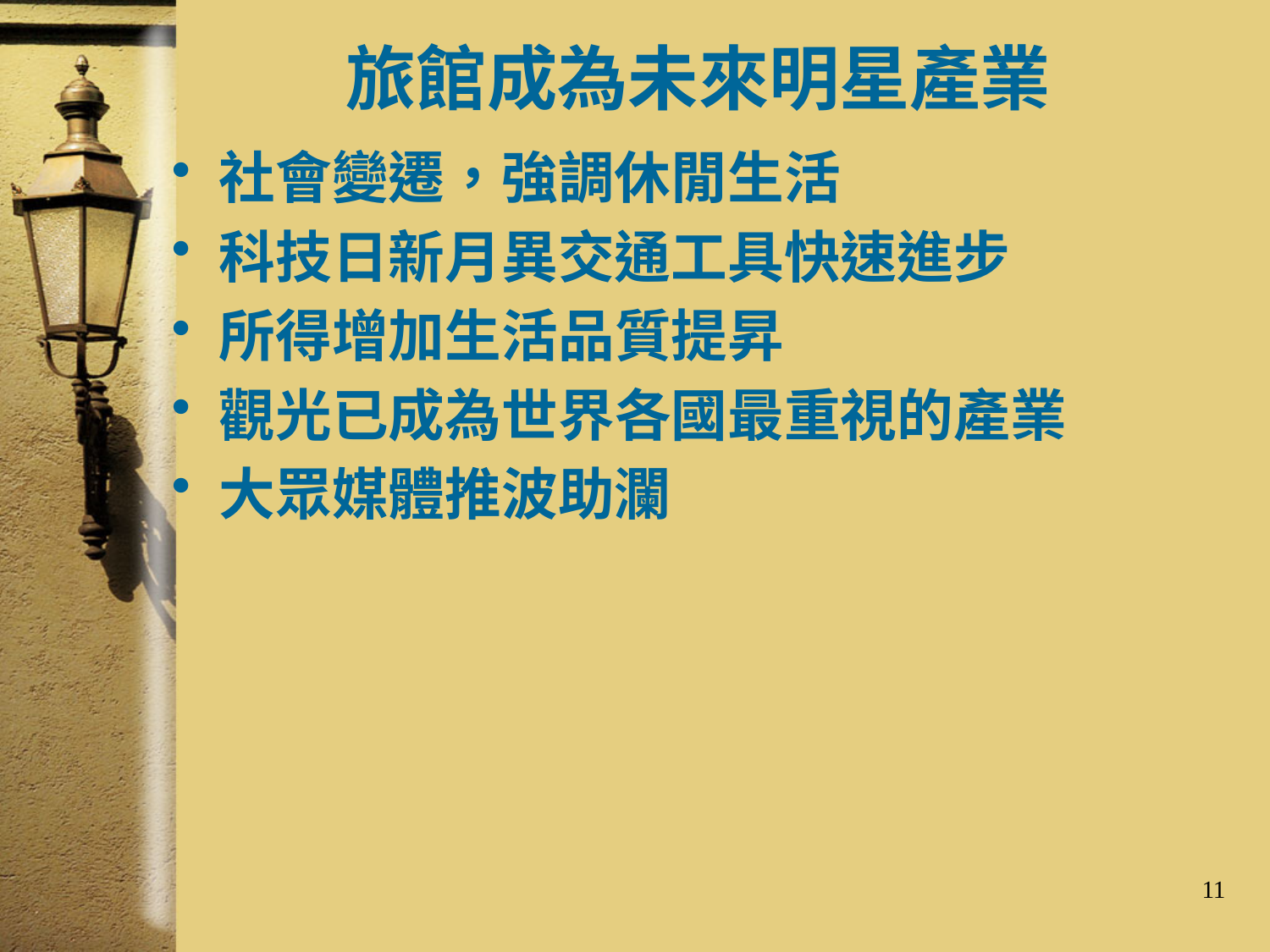

# 旅館成為未來明星產業
社會變遷，強調休閒生活
科技日新月異交通工具快速進步
所得增加生活品質提昇
觀光已成為世界各國最重視的產業
大眾媒體推波助瀾

11